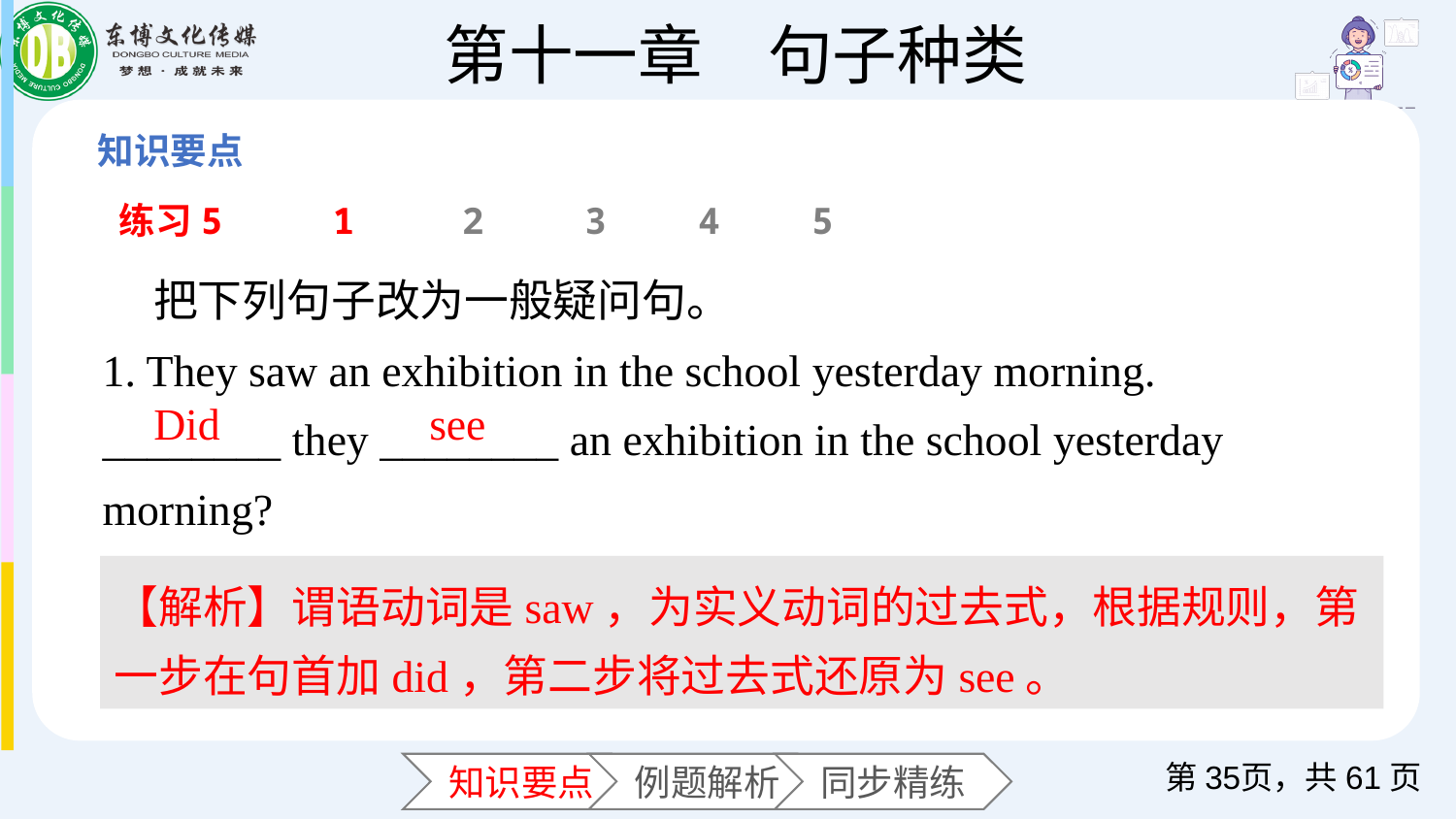

练习5
1
2
3
4
5
    把下列句子改为一般疑问句。
1. They saw an exhibition in the school yesterday morning.
________ they ________ an exhibition in the school yesterday morning?
see
 Did
【解析】谓语动词是saw，为实义动词的过去式，根据规则，第一步在句首加did，第二步将过去式还原为see。